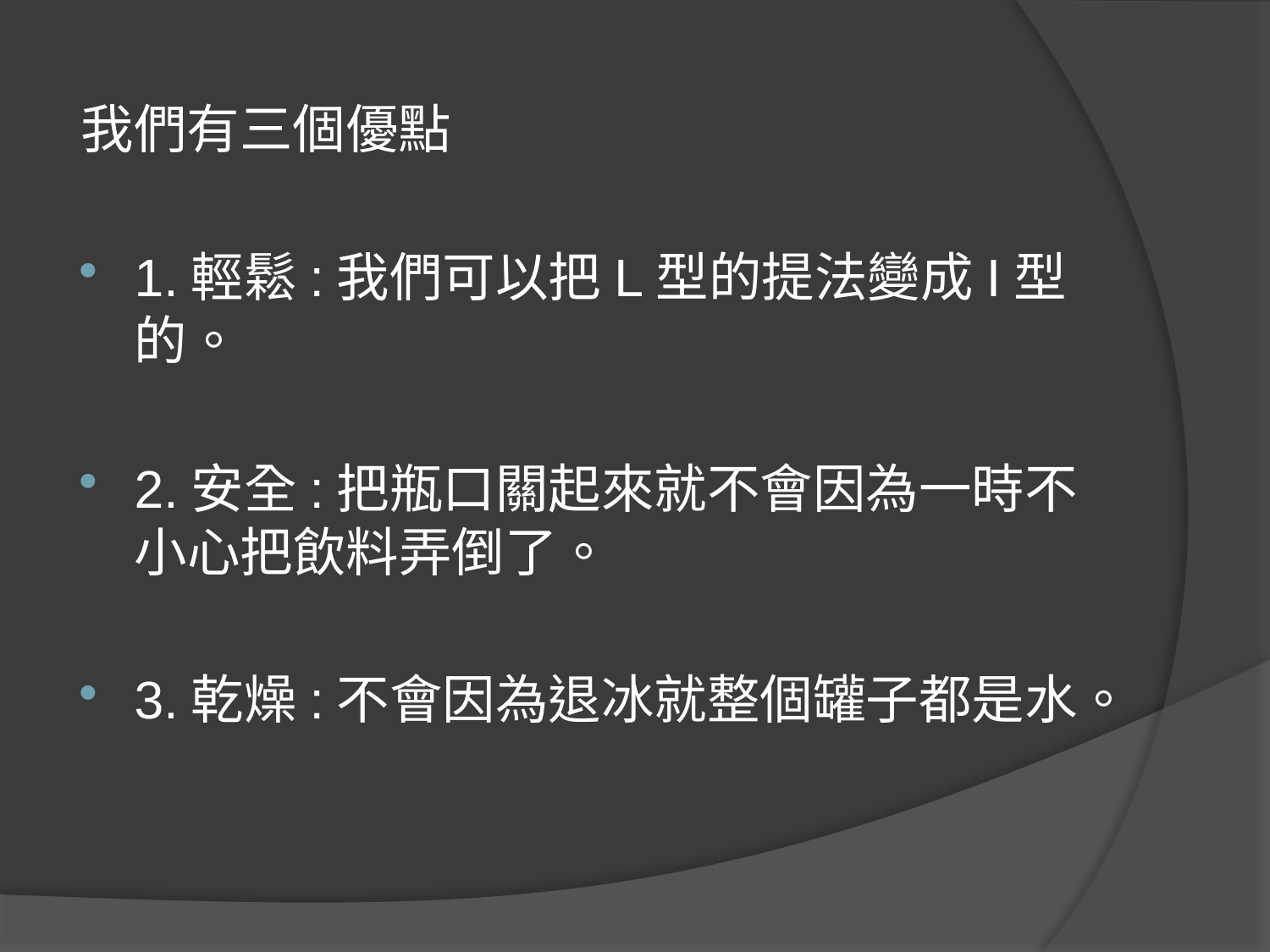

我們有三個優點

1.輕鬆:我們可以把L型的提法變成I型的。

2.安全:把瓶口關起來就不會因為一時不小心把飲料弄倒了。

3.乾燥:不會因為退冰就整個罐子都是水。